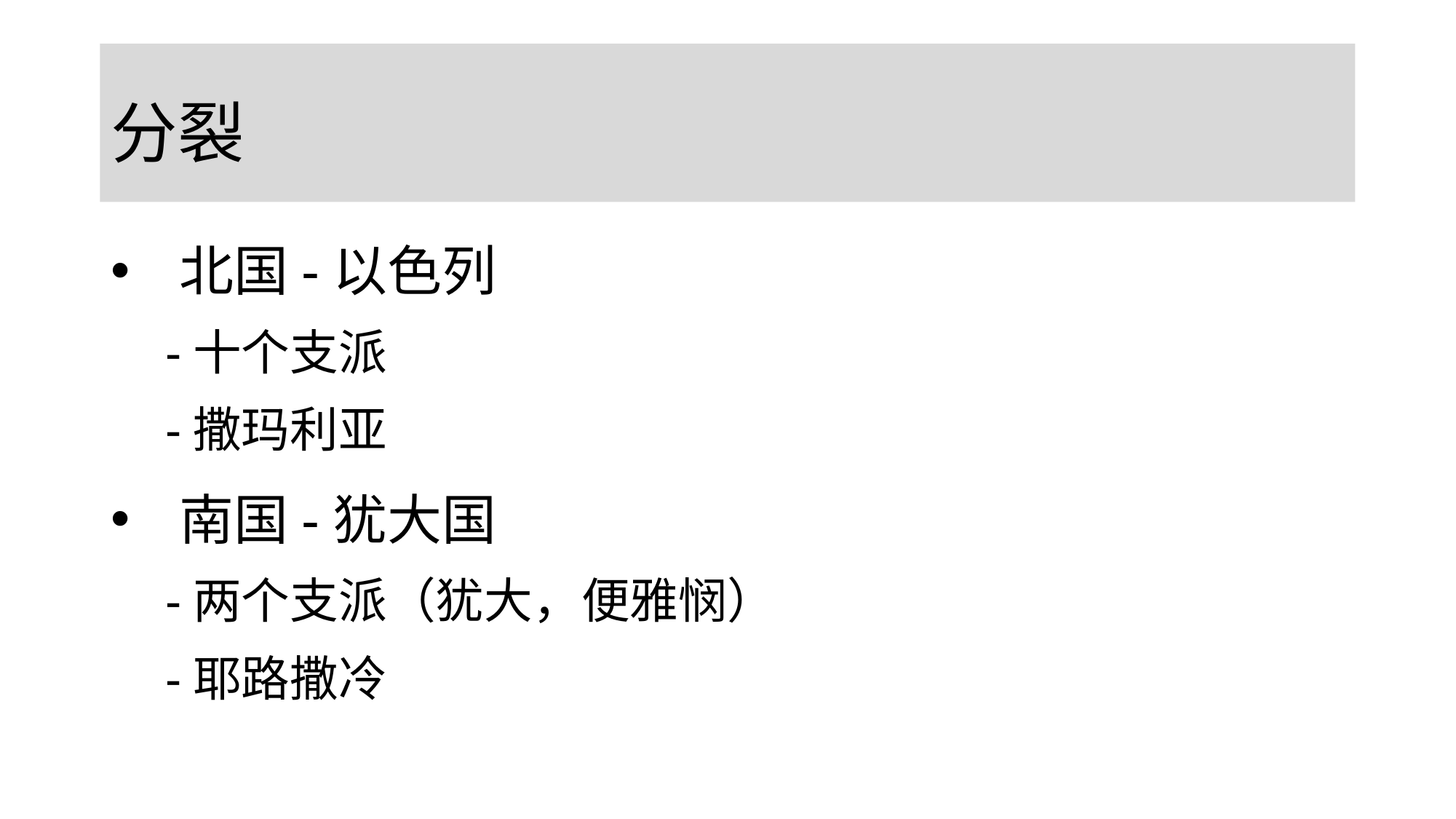

# 分裂
北国-以色列
  -十个支派
  -撒玛利亚
南国-犹大国
  -两个支派（犹大，便雅悯）
  -耶路撒冷